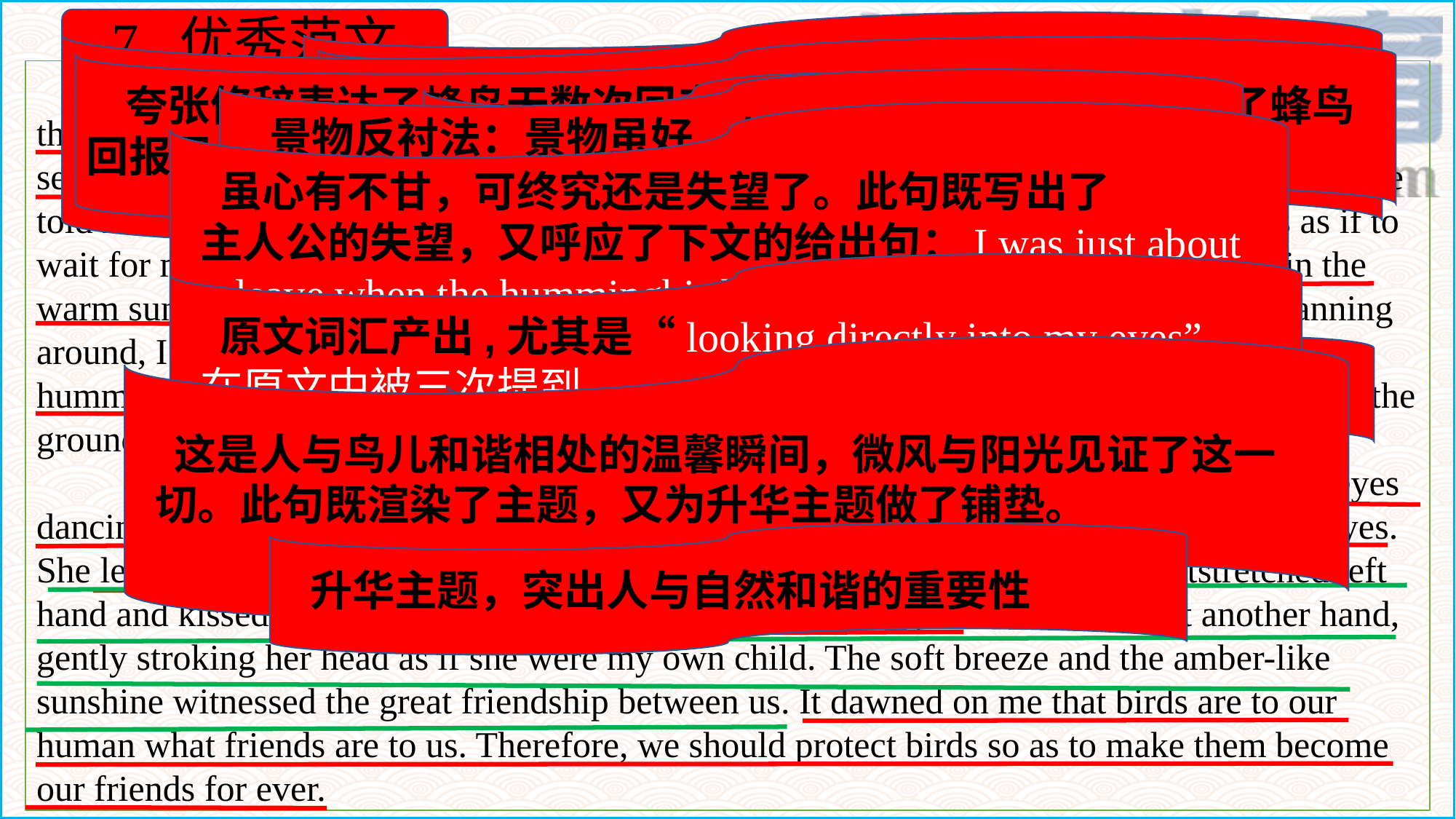

7. 优秀范文
 契诃夫法则，呼应原文： During the cookout, I told my hosts about
  the hummingbird incident. They promised to fix the window
比喻修辞写出了我希望看到蜂鸟的急切心情
   夸张修辞表达了蜂鸟无数次回来寻找救命恩人，同时也表达了蜂鸟回报恩人的决心。
无灵表达写出了我没看到蜂鸟的失望
          A few weeks later, I went to the farm again. I rushed to the house like an arrow leaving the bow to see whether the hummingbird was there. Disappointment visited me when not seeing the hummingbird. But to my relief, the window was fixed.  I gave the farmer a call. He told me about the hummingbird, saying the hummingbird had flied back for 101 times as if to wait for me. Hearing this, My heart melted, tears streaming down my cheeks. Bathed in the warm sun, breathing the fresh air, I had no mood in enjoying  the beautiful scenery. Scanning around, I tried to look for the hummingbird's shadow. With the time ticking by, the hummingbird  didn’t still come into my sight. My heart sank, like a stone falling heavily to the ground.
          I was just about to leave when the hummingbird appeared. I cheered with joy with eyes dancing with sweetness. The hummingbird hovered before me, looking directly into my eyes. She let out a squeaking call the instant she recognized me,  jumped onto my outstretched left hand and kissed it desparately, which made my heart melt again. I stretched out another hand, gently stroking her head as if she were my own child. The soft breeze and the amber-like sunshine witnessed the great friendship between us. It dawned on me that birds are to our human what friends are to us. Therefore, we should protect birds so as to make them become our friends for ever.
   景物反衬法：景物虽好，却没心情欣赏，写出了
  主人公没看到蜂鸟的失望。
   被蜂鸟的行为所感动
   虽心有不甘，可终究还是失望了。此句既写出了
 主人公的失望，又呼应了下文的给出句：I was just about
 to leave when the hummingbird appeared.
   原文词汇产出,尤其是“looking directly into my eyes”，
 在原文中被三次提到。
   这是人与鸟儿和谐相处的温馨瞬间，微风与阳光见证了这一
 切。此句既渲染了主题，又为升华主题做了铺垫。
   看到蜂鸟时的欣喜
   与续写第一段相呼应
  升华主题，突出人与自然和谐的重要性